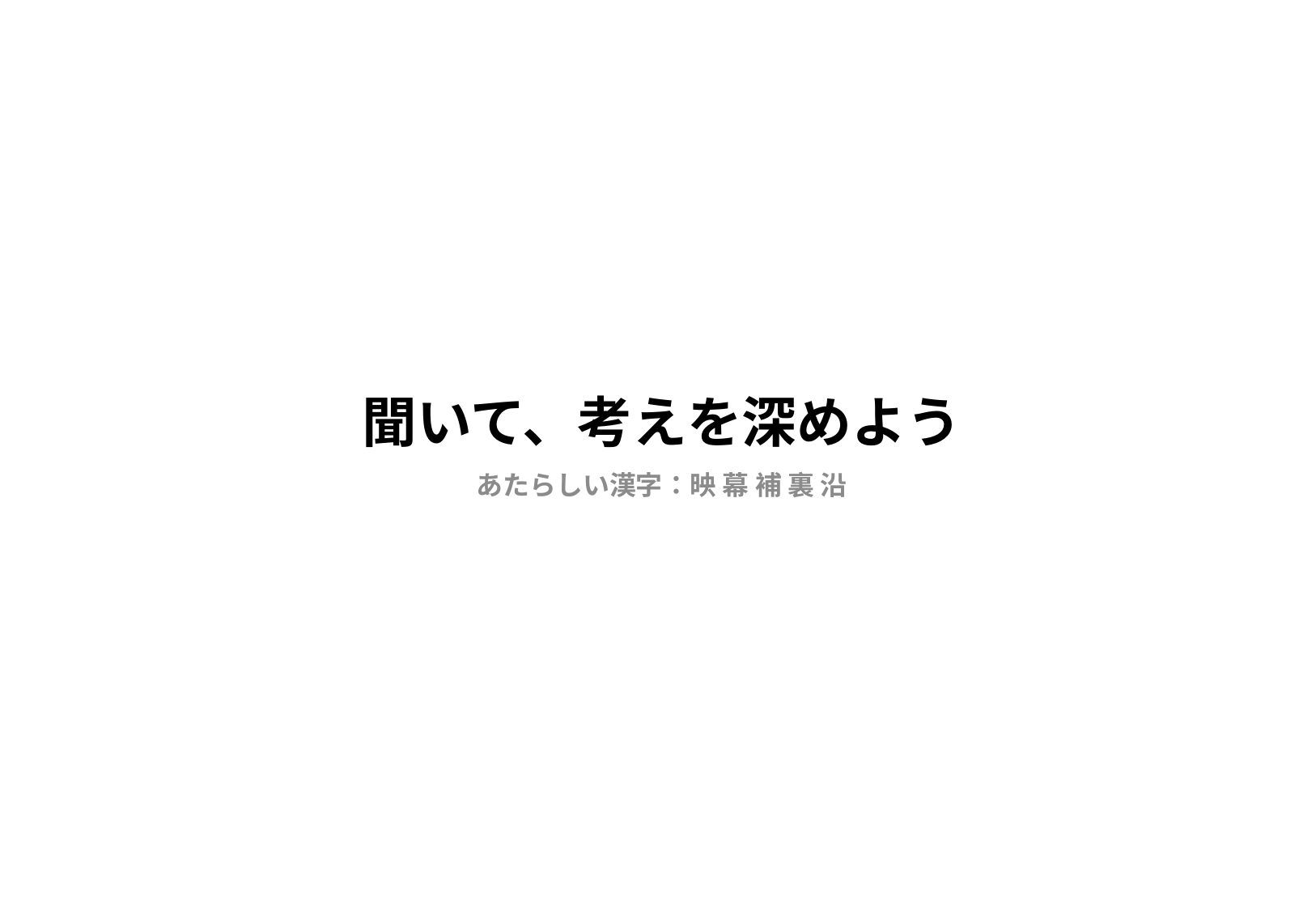

# 聞いて、考えを深めよう
あたらしい漢字：映 幕 補 裏 沿